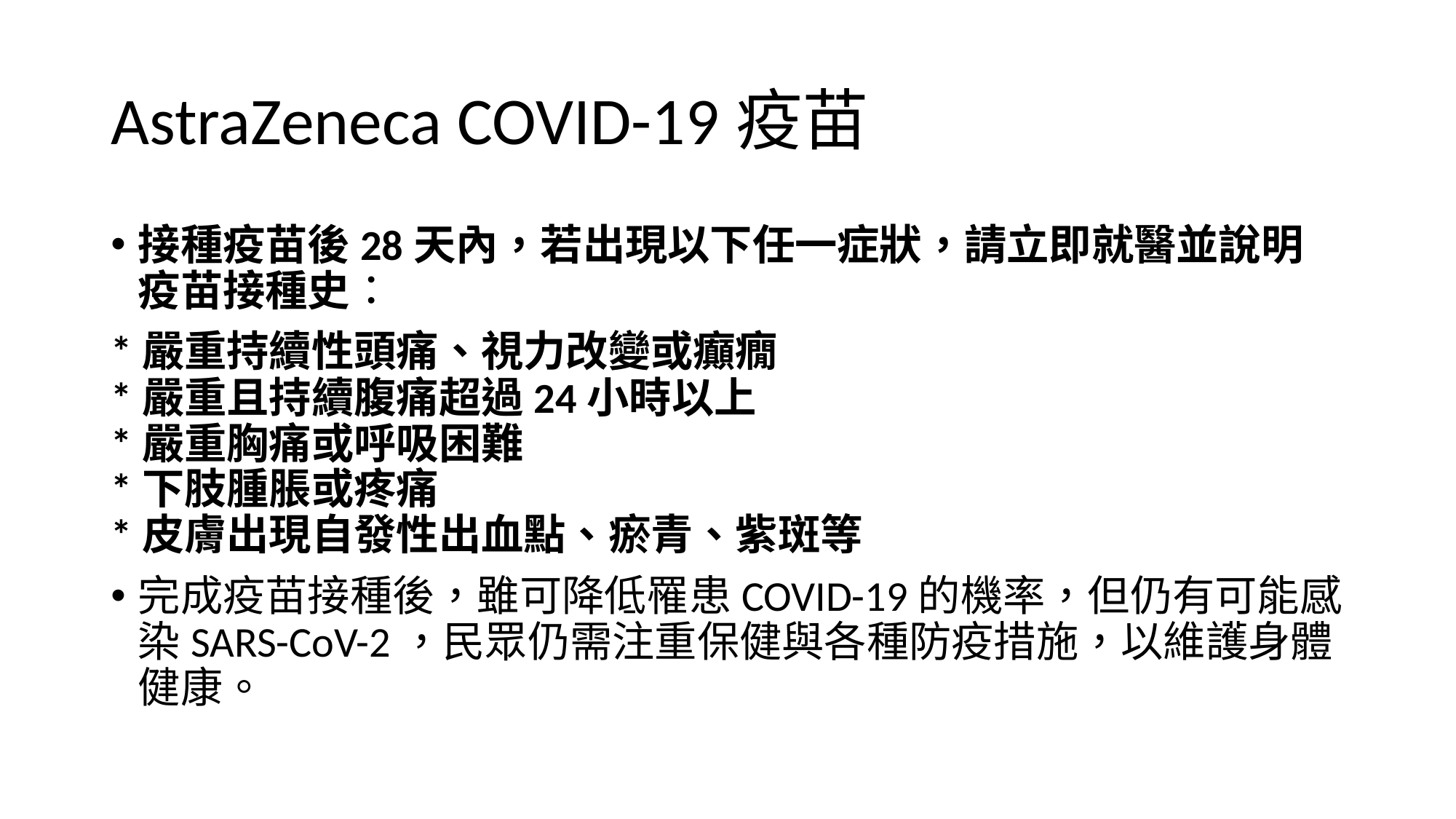

# AstraZeneca COVID-19疫苗
接種疫苗後28天內，若出現以下任一症狀，請立即就醫並說明疫苗接種史：
*嚴重持續性頭痛、視力改變或癲癇
*嚴重且持續腹痛超過24小時以上
*嚴重胸痛或呼吸困難
*下肢腫脹或疼痛
*皮膚出現自發性出血點、瘀青、紫斑等
完成疫苗接種後，雖可降低罹患COVID-19的機率，但仍有可能感染SARS-CoV-2，民眾仍需注重保健與各種防疫措施，以維護身體健康。